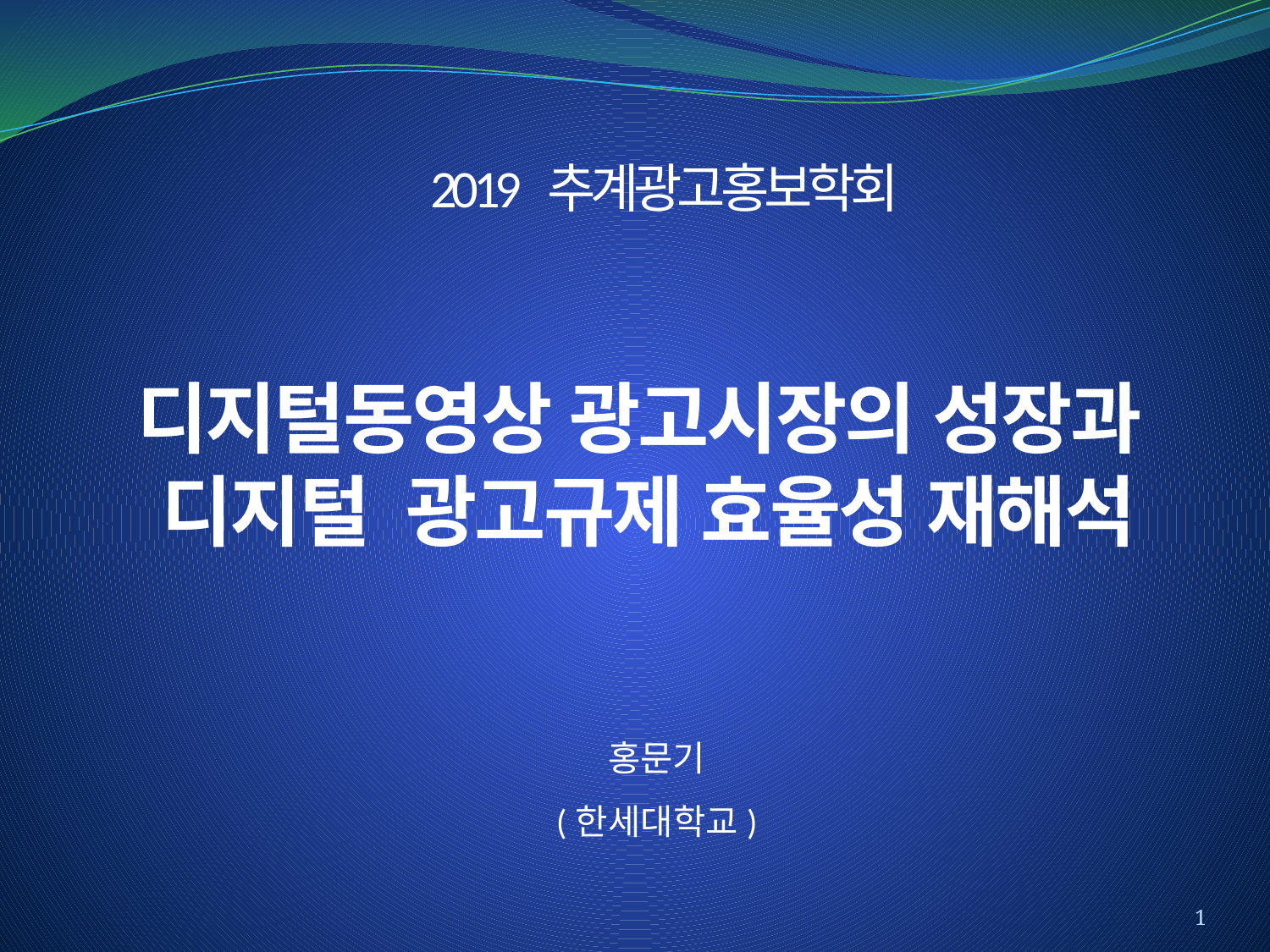

2019 추계광고홍보학회
# 디지털동영상 광고시장의 성장과 디지털  광고규제 효율성 재해석
홍문기
(한세대학교)
1